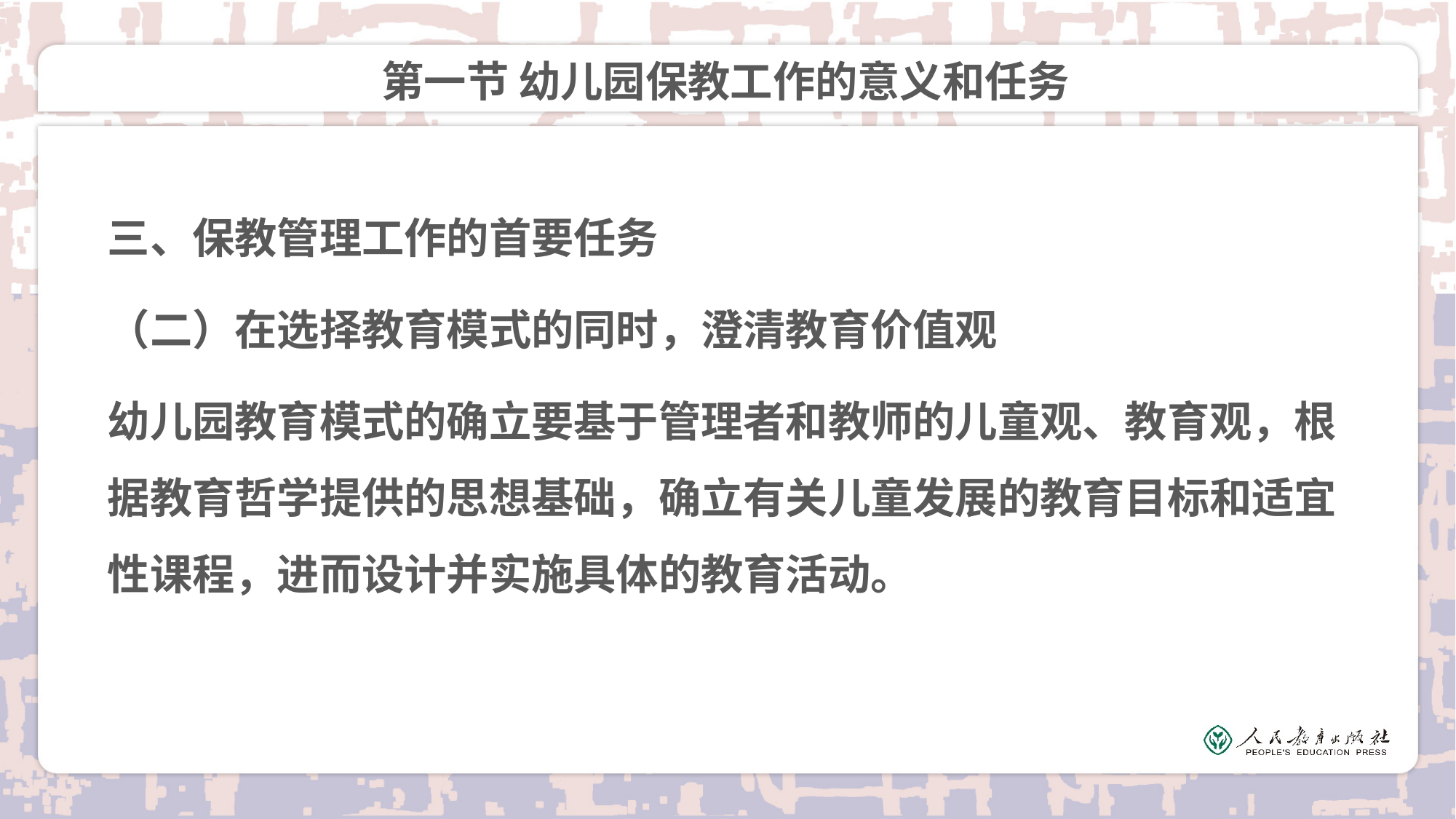

# 第一节 幼儿园保教工作的意义和任务
三、保教管理工作的首要任务
（二）在选择教育模式的同时，澄清教育价值观
幼儿园教育模式的确立要基于管理者和教师的儿童观、教育观，根据教育哲学提供的思想基础，确立有关儿童发展的教育目标和适宜性课程，进而设计并实施具体的教育活动。